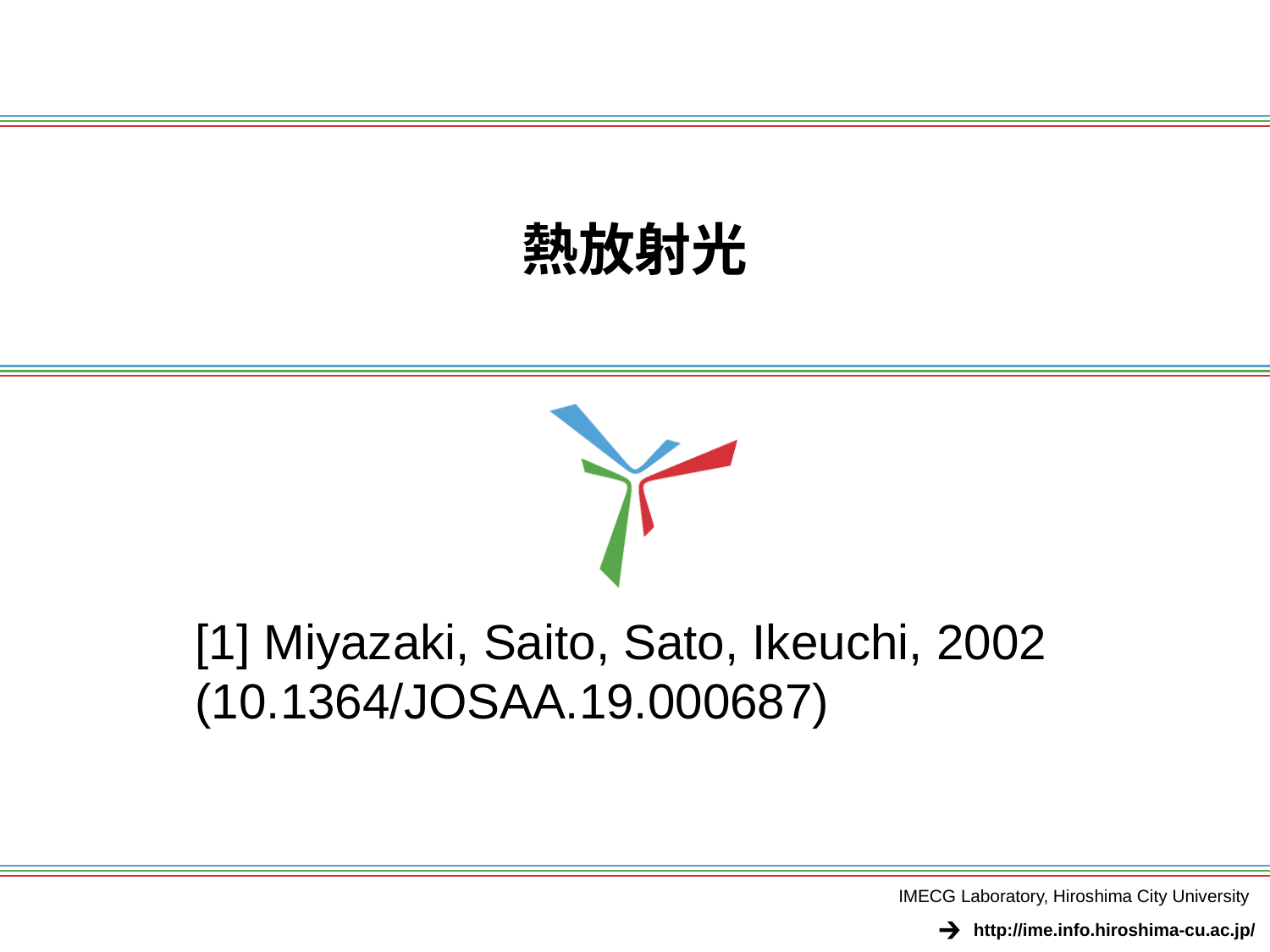

# 熱放射光
[1] Miyazaki, Saito, Sato, Ikeuchi, 2002 (10.1364/JOSAA.19.000687)